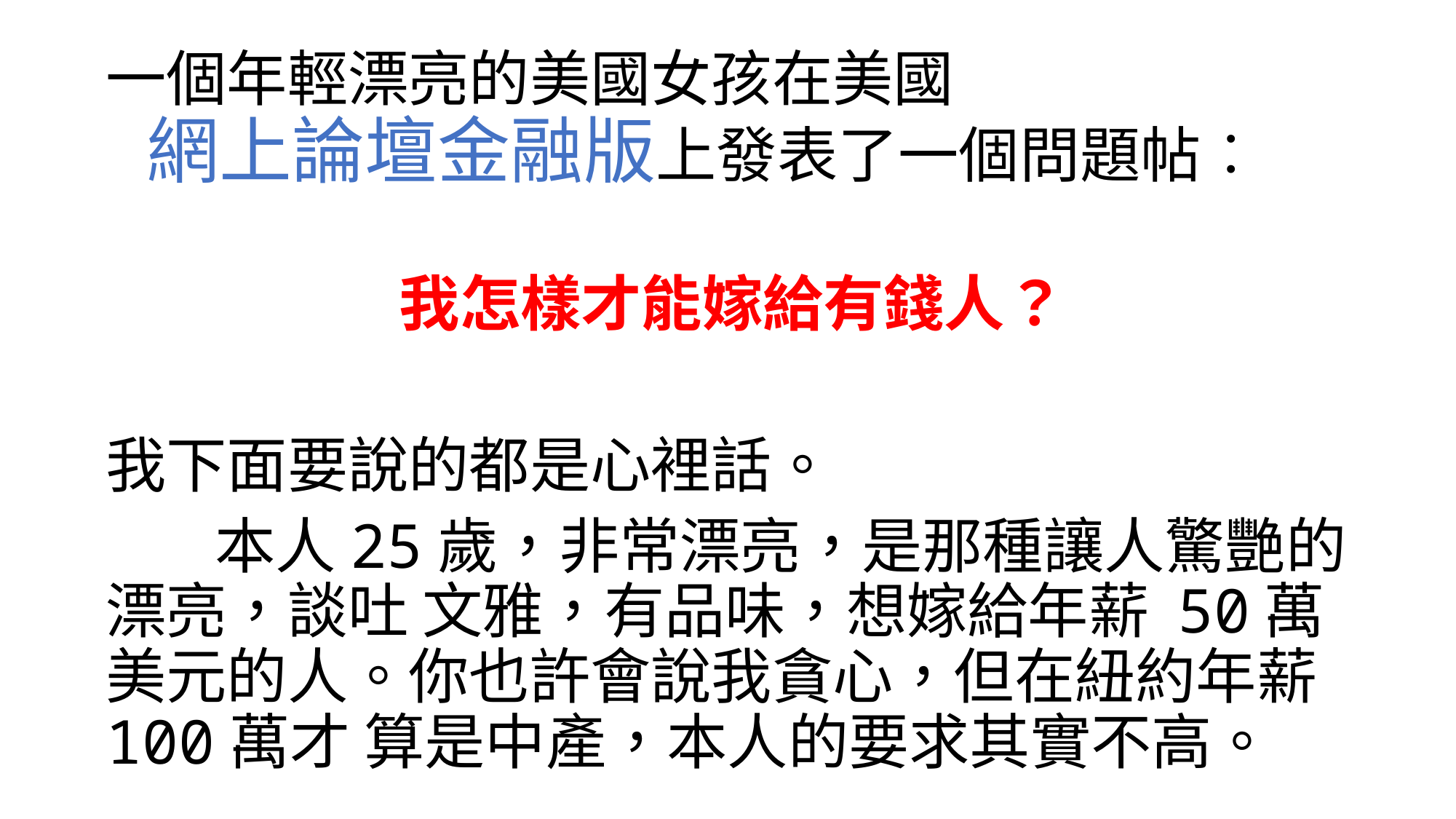

一個年輕漂亮的美國女孩在美國
   網上論壇金融版上發表了一個問題帖︰
我怎樣才能嫁給有錢人？

我下面要說的都是心裡話。
	本人25歲，非常漂亮，是那種讓人驚艷的漂亮，談吐 文雅，有品味，想嫁給年薪 50萬美元的人。你也許會說我貪心，但在紐約年薪100萬才 算是中產，本人的要求其實不高。